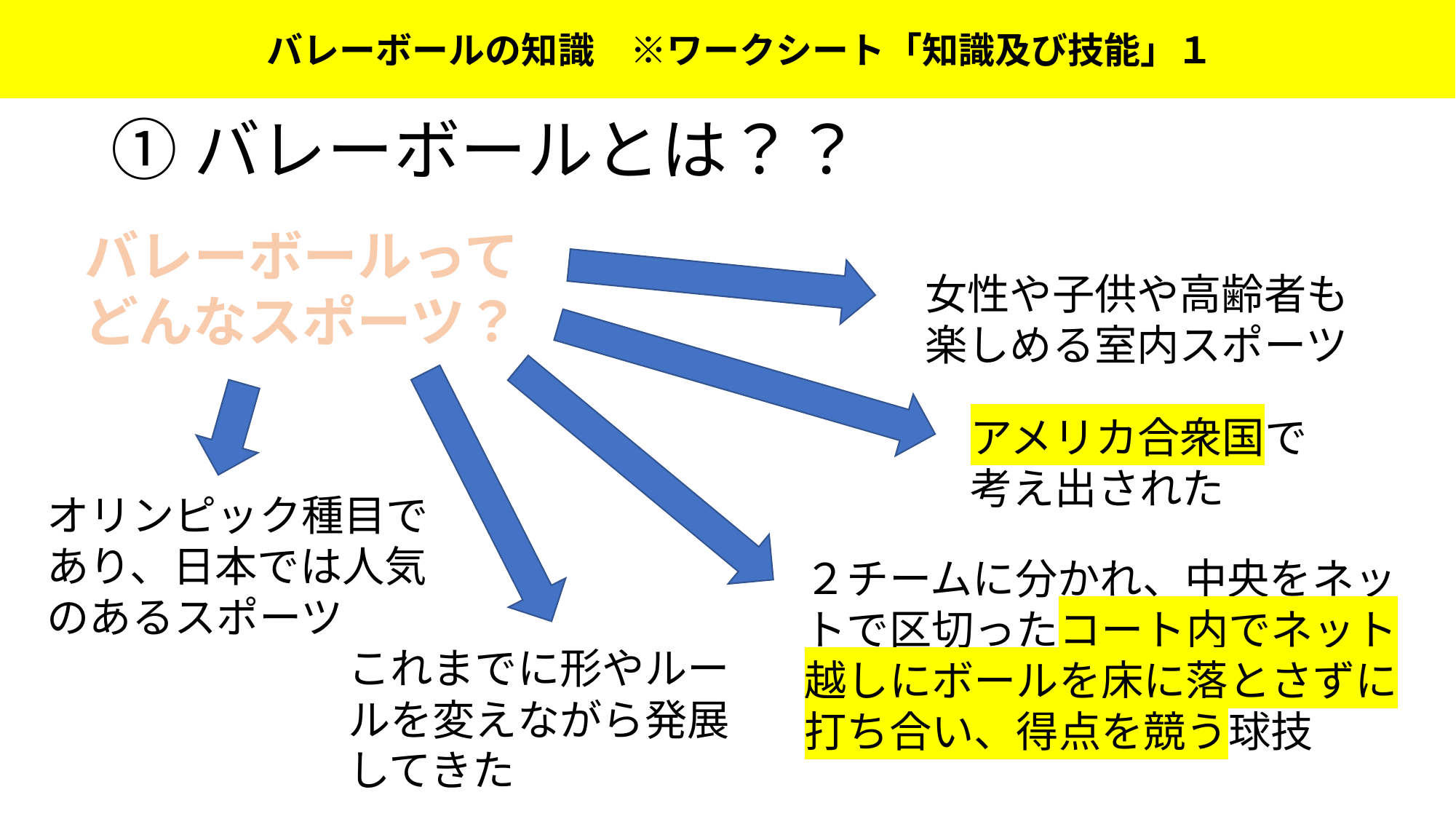

バレーボールの知識

バレーボールの知識　※ワークシート「知識及び技能」１
# ①バレーボールとは？？
バレーボールって
どんなスポーツ？

女性や子供や高齢者も楽しめる室内スポーツ

アメリカ合衆国で考え出された

オリンピック種目であり、日本では人気のあるスポーツ
２チームに分かれ、中央をネットで区切ったコート内でネット越しにボールを床に落とさずに打ち合い、得点を競う球技
これまでに形やルールを変えながら発展してきた